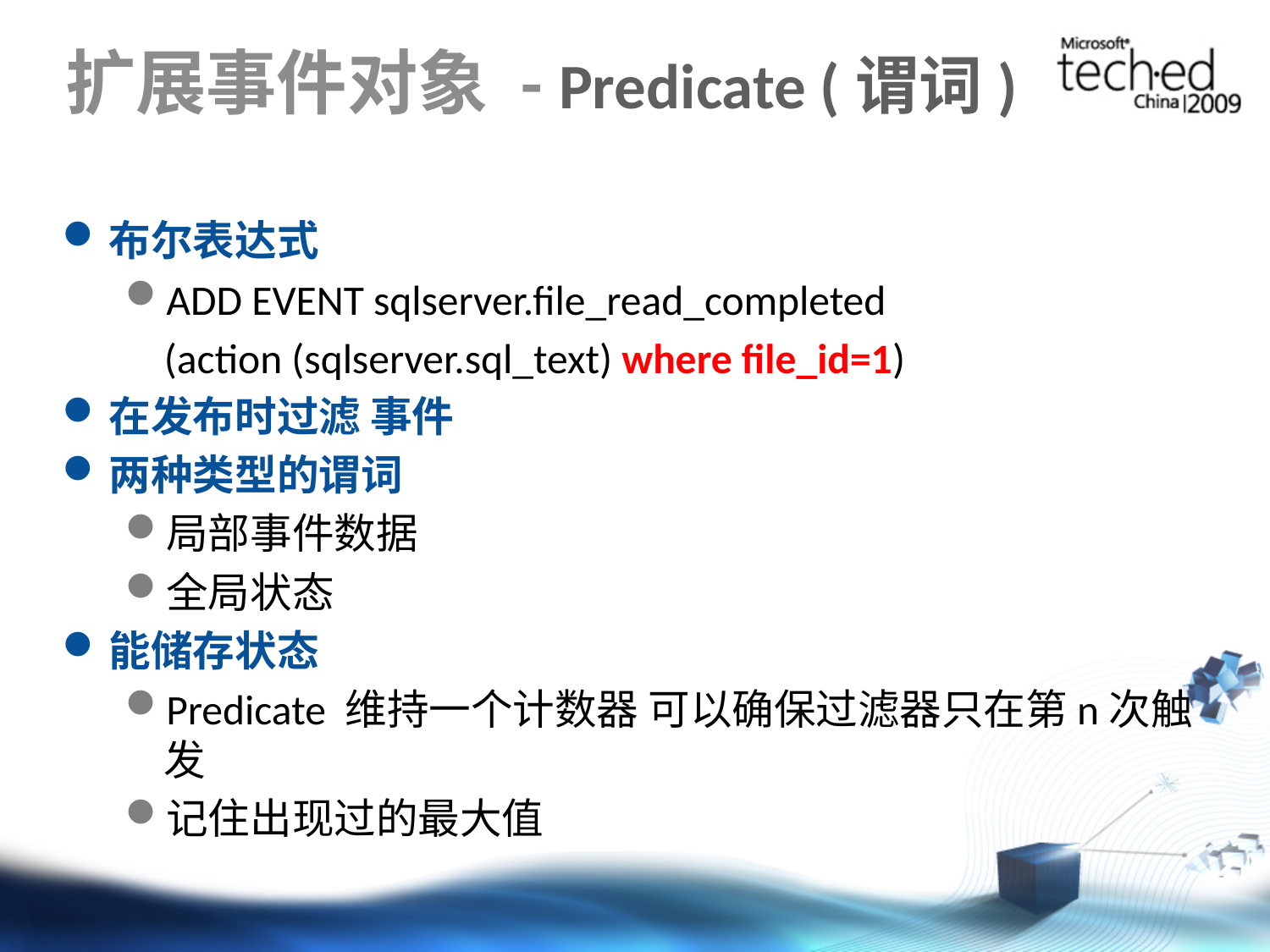

# 扩展事件对象 - Predicate (谓词)
布尔表达式
ADD EVENT sqlserver.file_read_completed
	(action (sqlserver.sql_text) where file_id=1)
在发布时过滤 事件
两种类型的谓词
局部事件数据
全局状态
能储存状态
Predicate 维持一个计数器 可以确保过滤器只在第n次触发
记住出现过的最大值